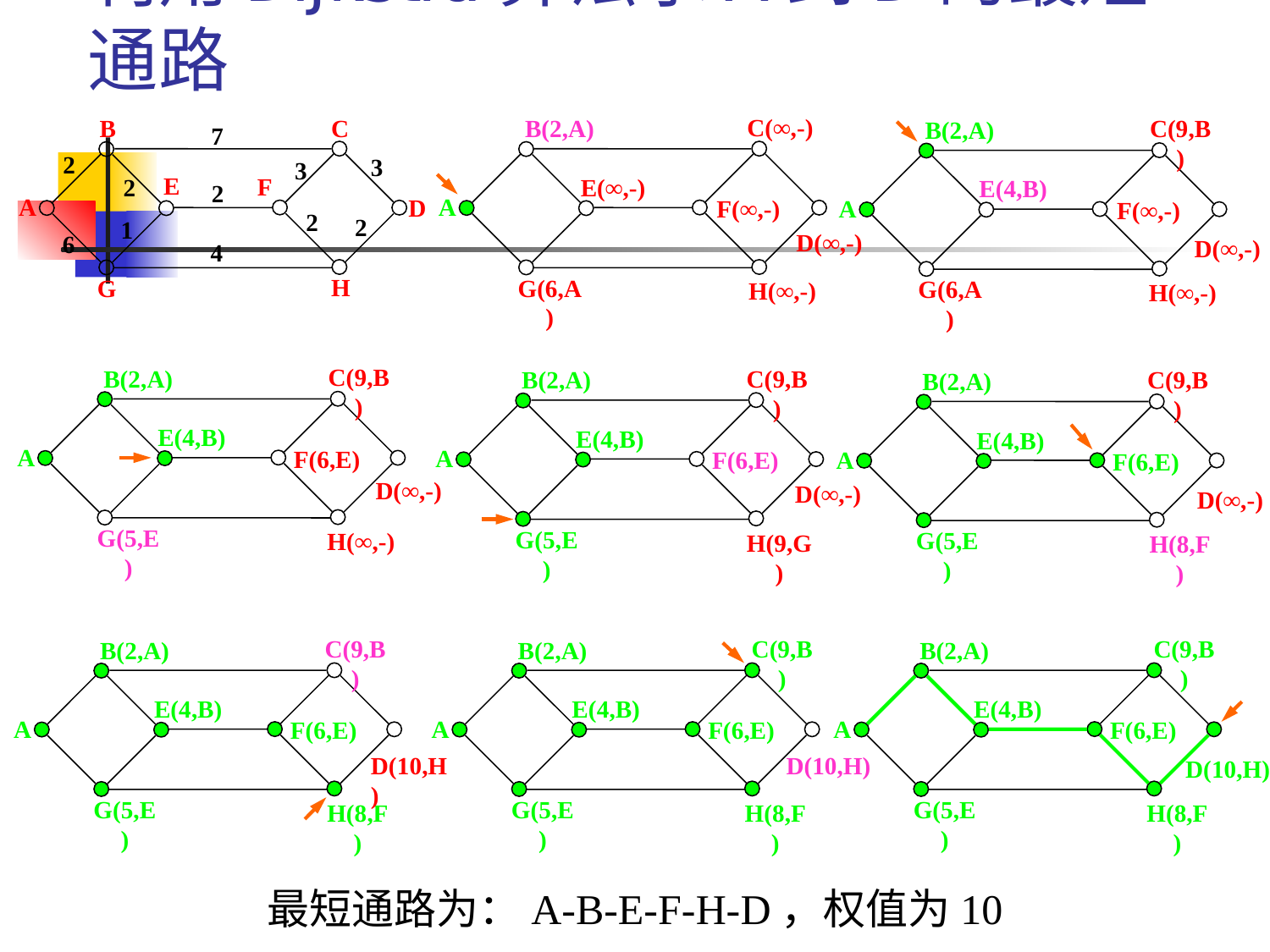

# 利用Dijkstra算法求A到D的最短通路
C(∞,-)
B
C
7

2
3

3
E
F
2
2
A
D

2

2

1
6
4

H
G
B(2,A)
C(9,B)
B(2,A)

E(∞,-)
E(4,B)

A
F(∞,-)
A
F(∞,-)

D(∞,-)
D(∞,-)

G(6,A)
G(6,A)
H(∞,-)
H(∞,-)
C(9,B)
B(2,A)
C(9,B)
B(2,A)
C(9,B)
B(2,A)

E(4,B)
E(4,B)
E(4,B)

A
A
F(6,E)
A
F(6,E)
F(6,E)

D(∞,-)
D(∞,-)
D(∞,-)

G(5,E)
G(5,E)
G(5,E)
H(∞,-)
H(9,G)
H(8,F)
C(9,B)
C(9,B)
C(9,B)
B(2,A)
B(2,A)
B(2,A)

E(4,B)
E(4,B)
E(4,B)

A
A
A
F(6,E)
F(6,E)
F(6,E)

D(10,H)
D(10,H)
D(10,H)

G(5,E)
G(5,E)
G(5,E)

H(8,F)
H(8,F)
H(8,F)
最短通路为：A-B-E-F-H-D，权值为10